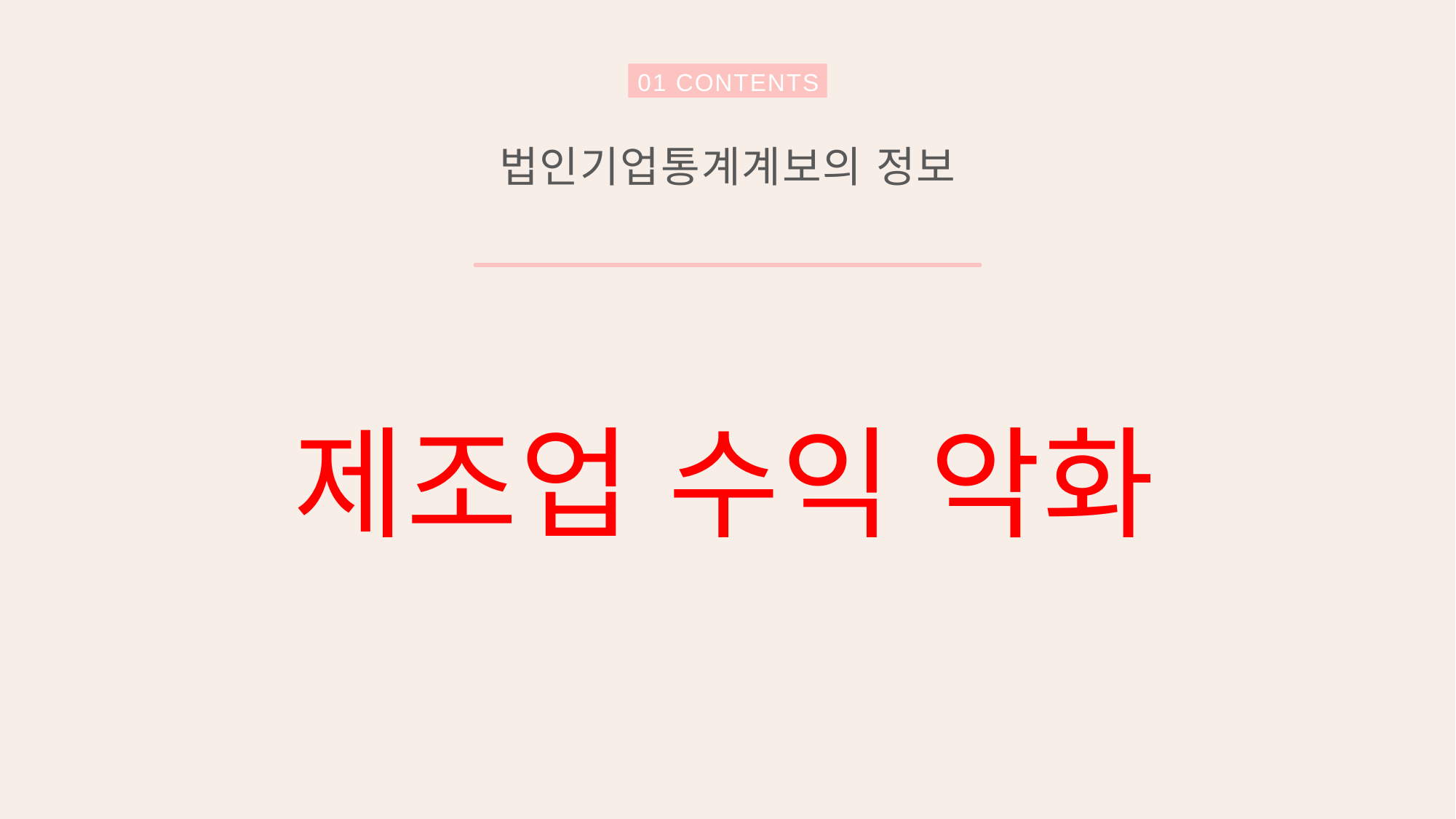

01 CONTENTS
법인기업통계계보의 정보
제조업 수익 악화